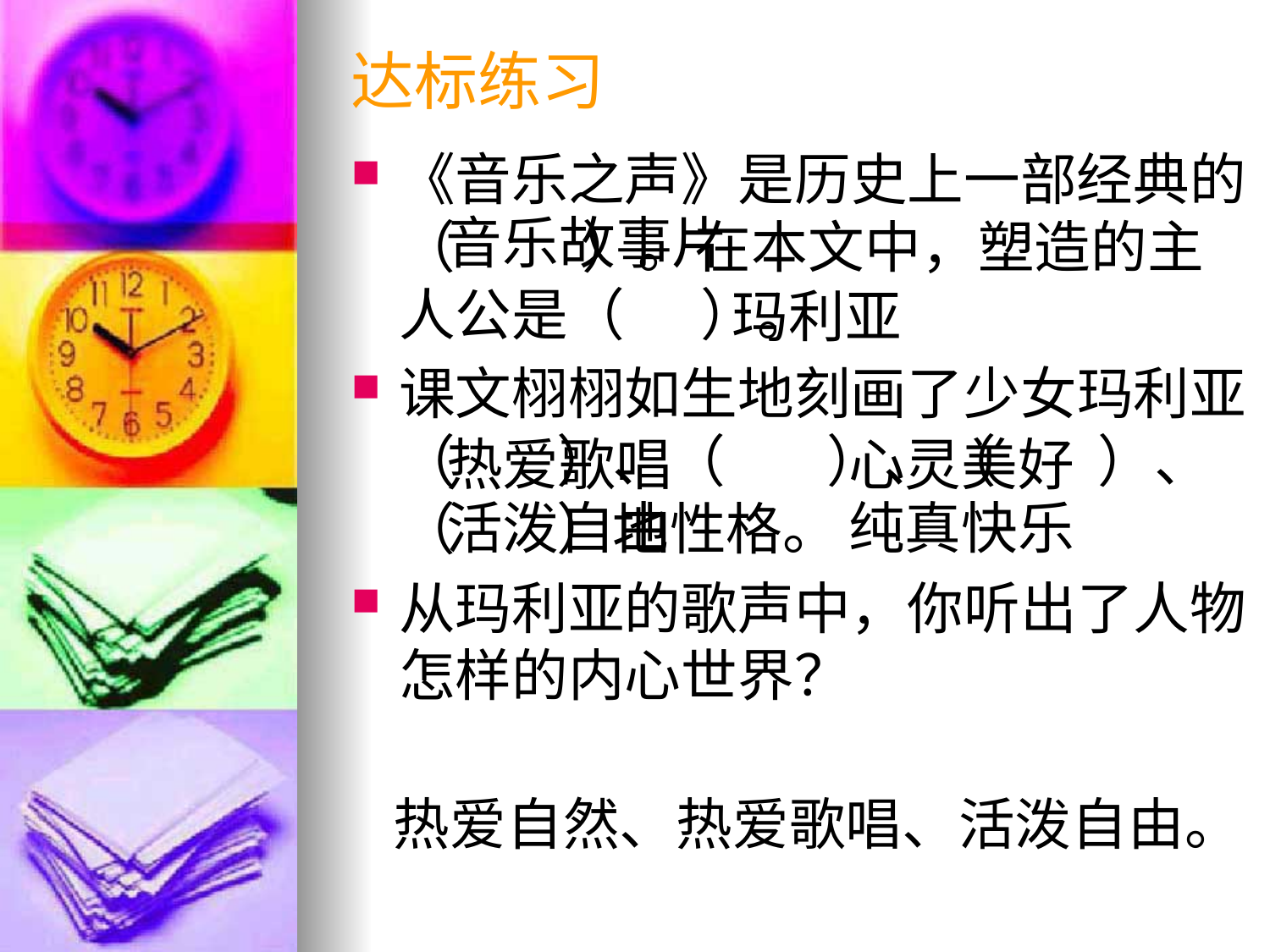

# 达标练习
《音乐之声》是历史上一部经典的（          ）。在本文中，塑造的主人公是（      ）。
课文栩栩如生地刻画了少女玛利亚（        ）、（        ）、（        ）、（        ）地性格。
从玛利亚的歌声中，你听出了人物怎样的内心世界？
音乐故事片
玛利亚
热爱歌唱
心灵美好
活泼自由
纯真快乐
热爱自然、热爱歌唱、活泼自由。